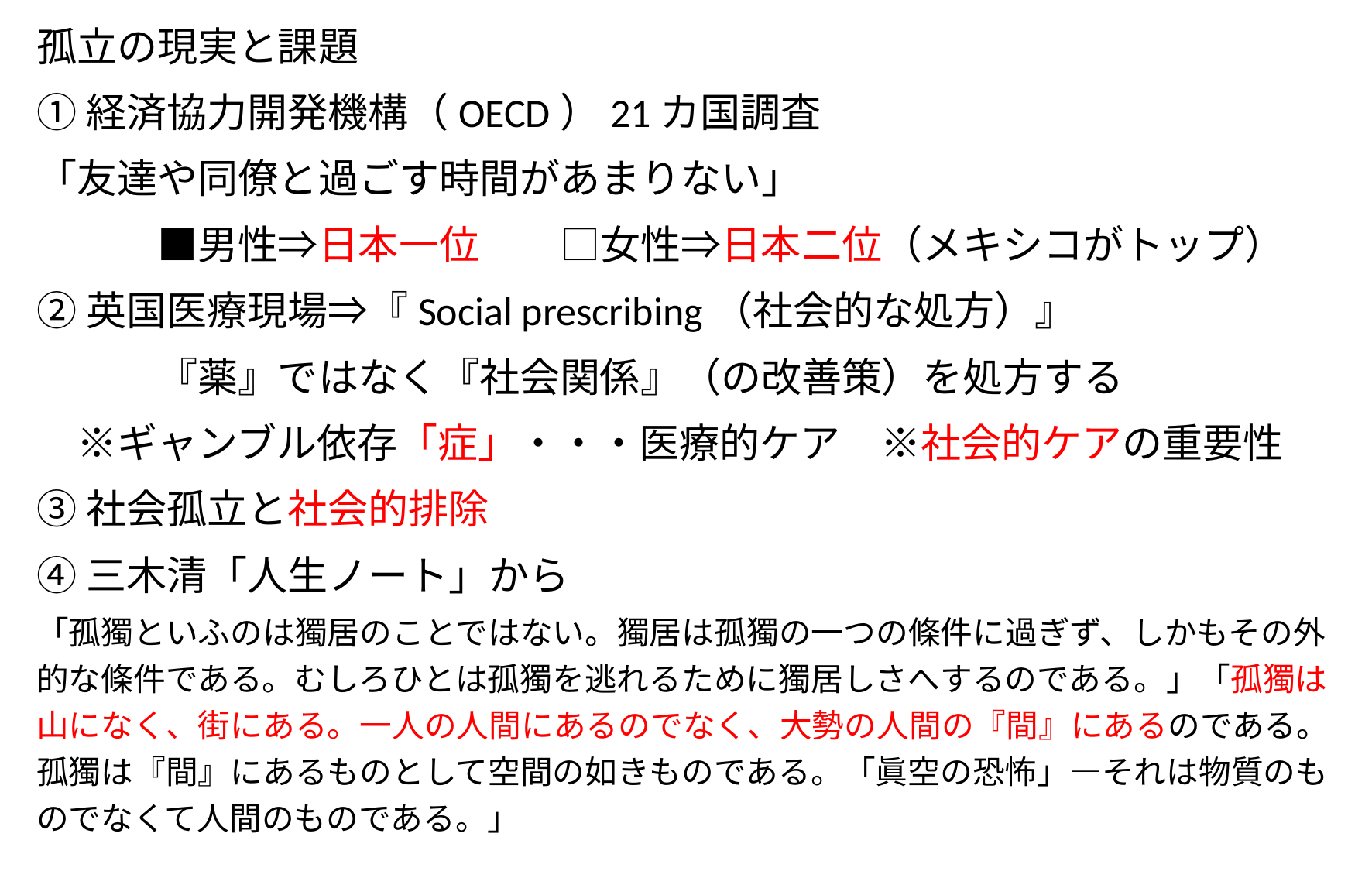

孤立の現実と課題
①経済協力開発機構（OECD）21カ国調査
「友達や同僚と過ごす時間があまりない」
　　　■男性⇒日本一位　　□女性⇒日本二位（メキシコがトップ）
②英国医療現場⇒『Social prescribing（社会的な処方）』
　　　『薬』ではなく『社会関係』（の改善策）を処方する
　※ギャンブル依存「症」・・・医療的ケア　※社会的ケアの重要性
③社会孤立と社会的排除
④三木清「人生ノート」から
「孤獨といふのは獨居のことではない。獨居は孤獨の一つの條件に過ぎず、しかもその外的な條件である。むしろひとは孤獨を逃れるために獨居しさへするのである。」「孤獨は山になく、街にある。一人の人間にあるのでなく、大勢の人間の『間』にあるのである。孤獨は『間』にあるものとして空間の如きものである。「眞空の恐怖」―それは物質のものでなくて人間のものである。」